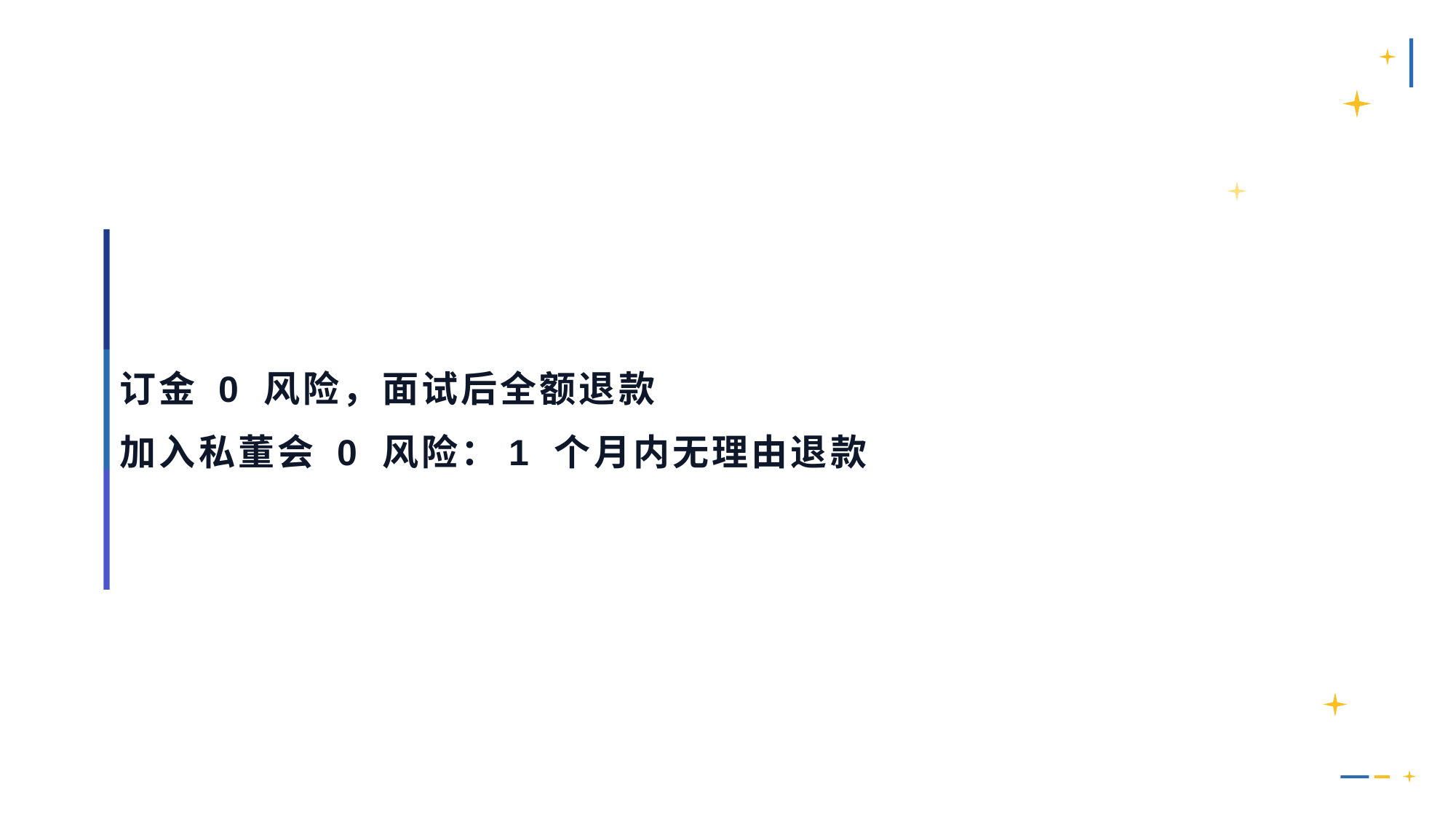

订金 0 风险，面试后全额退款
加入私董会 0 风险：1 个月内无理由退款